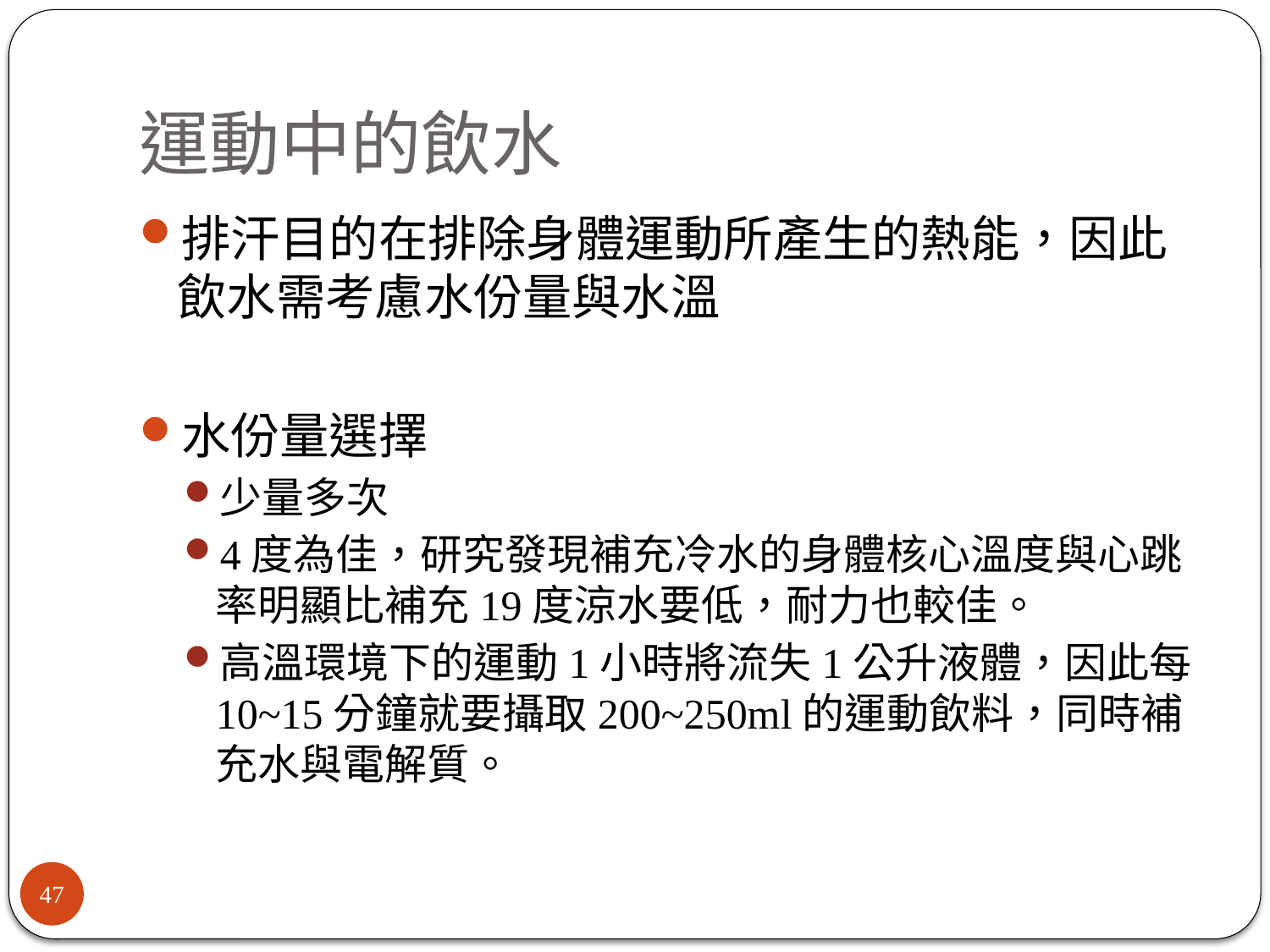

# 運動中的飲水
排汗目的在排除身體運動所產生的熱能，因此飲水需考慮水份量與水溫

水份量選擇
少量多次
4度為佳，研究發現補充冷水的身體核心溫度與心跳率明顯比補充19度涼水要低，耐力也較佳。
高溫環境下的運動1小時將流失1公升液體，因此每10~15分鐘就要攝取200~250ml的運動飲料，同時補充水與電解質。

47